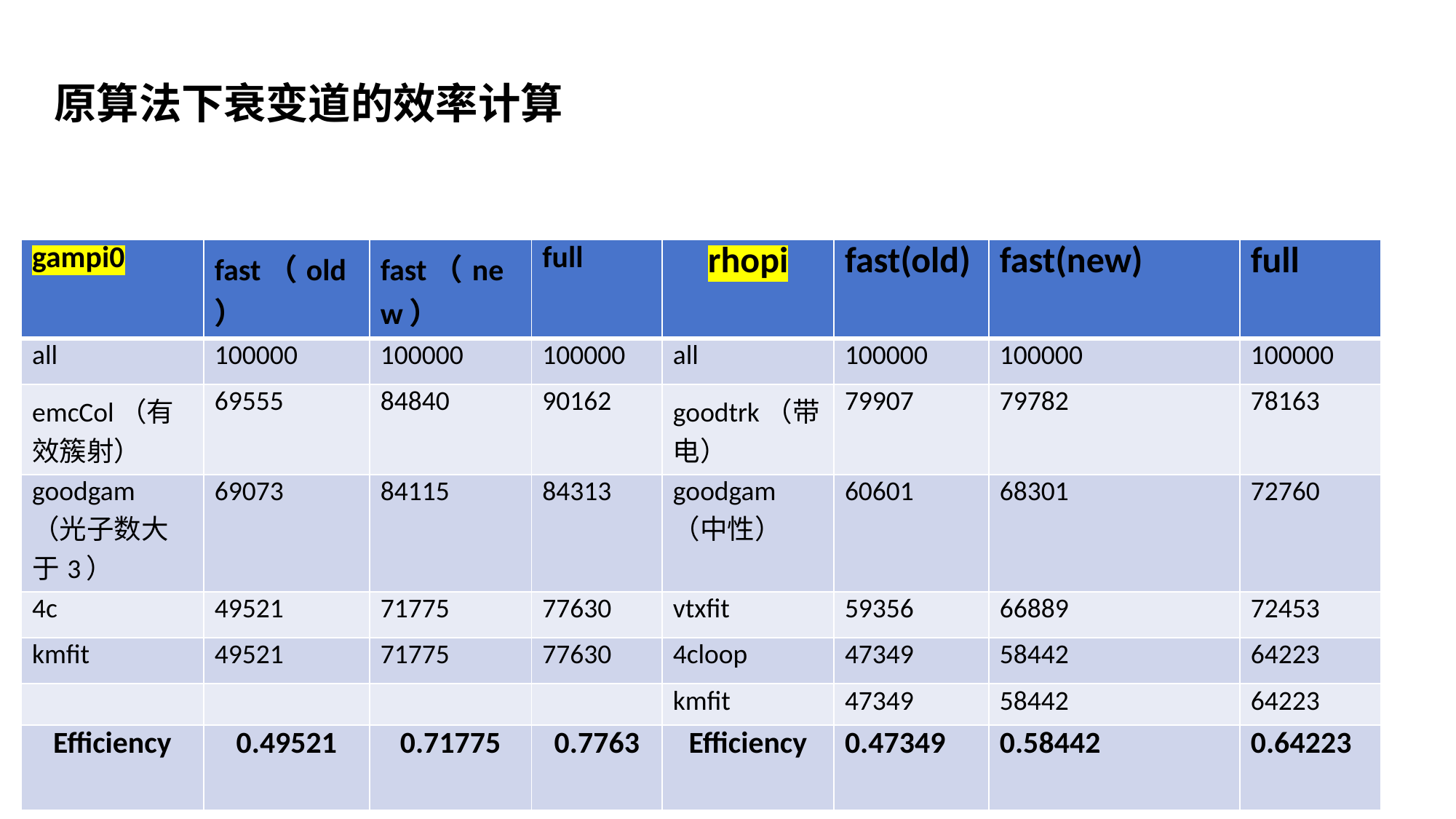

原算法下衰变道的效率计算
| gampi0 | fast（old） | fast（new） | full | rhopi | fast(old) | fast(new) | full |
| --- | --- | --- | --- | --- | --- | --- | --- |
| all | 100000 | 100000 | 100000 | all | 100000 | 100000 | 100000 |
| emcCol（有效簇射） | 69555 | 84840 | 90162 | goodtrk（带电） | 79907 | 79782 | 78163 |
| goodgam（光子数大于3） | 69073 | 84115 | 84313 | goodgam（中性） | 60601 | 68301 | 72760 |
| 4c | 49521 | 71775 | 77630 | vtxfit | 59356 | 66889 | 72453 |
| kmfit | 49521 | 71775 | 77630 | 4cloop | 47349 | 58442 | 64223 |
|  |  |  |  | kmfit | 47349 | 58442 | 64223 |
| Efficiency | 0.49521 | 0.71775 | 0.7763 | Efficiency | 0.47349 | 0.58442 | 0.64223 |